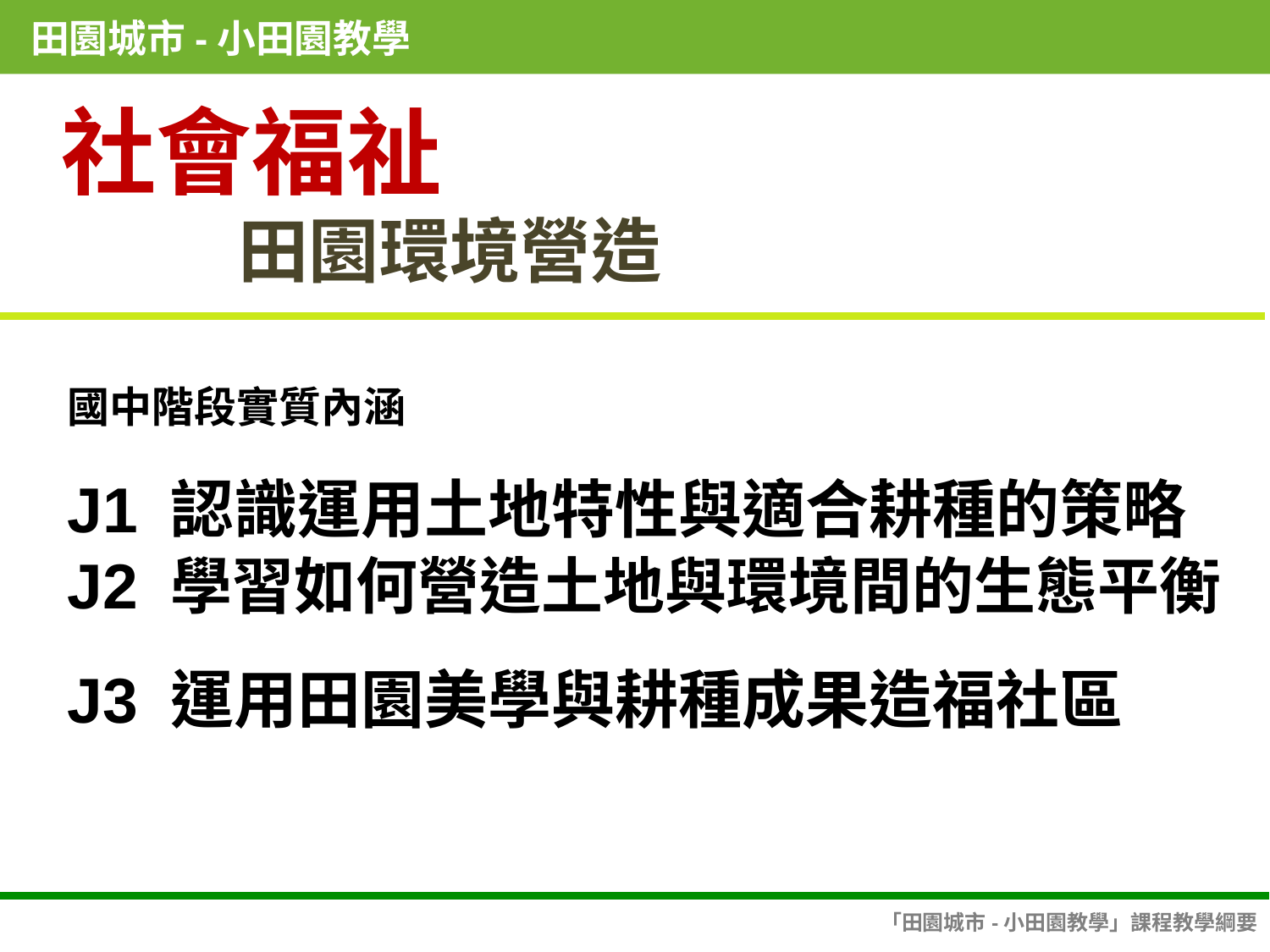

田園城市-小田園教學
社會福祉
          田園環境營造
國中階段實質內涵
J1 認識運用土地特性與適合耕種的策略
J2 學習如何營造土地與環境間的生態平衡
J3 運用田園美學與耕種成果造福社區
「田園城市-小田園教學」課程教學綱要